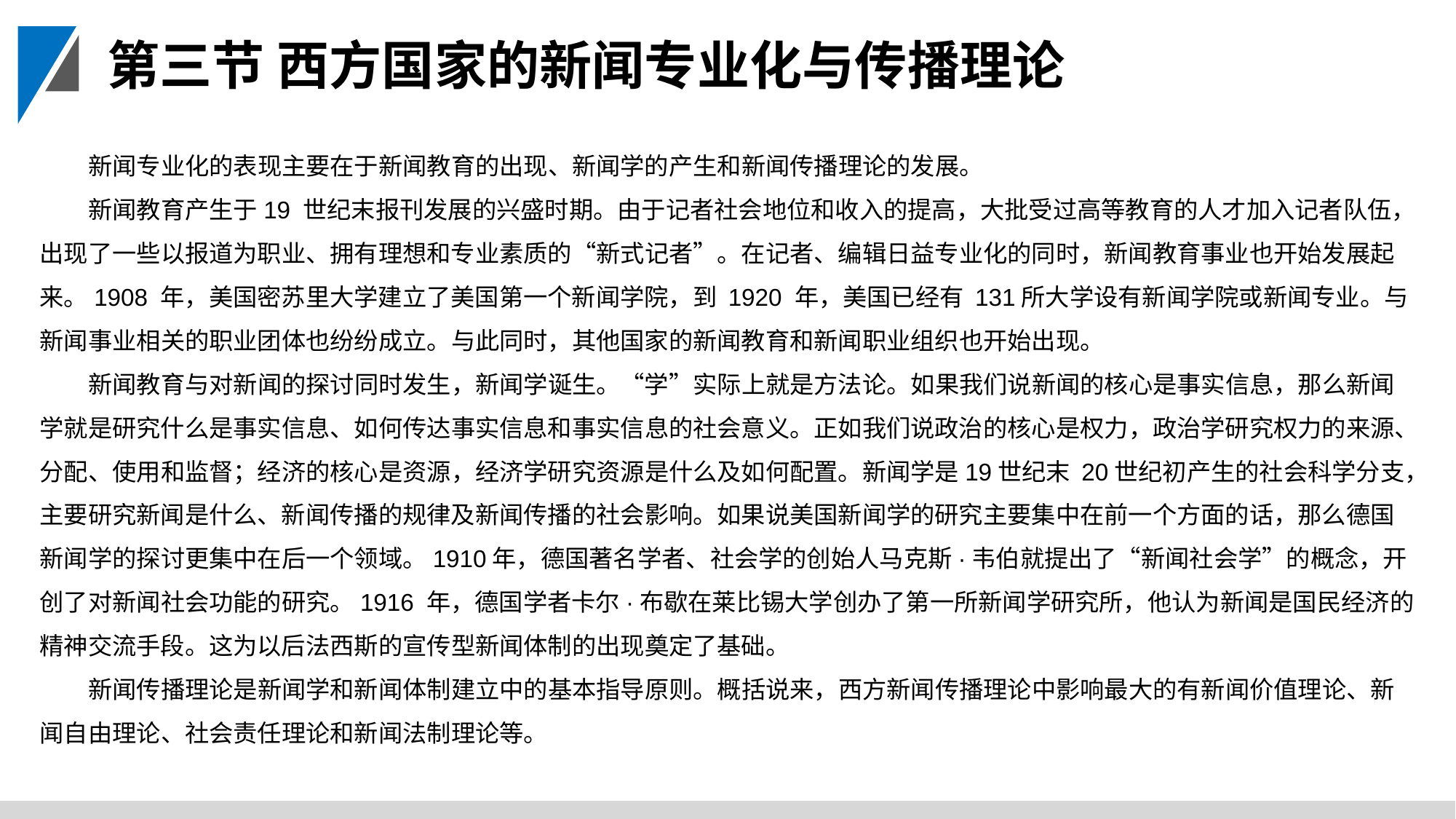

第三节 西方国家的新闻专业化与传播理论
新闻专业化的表现主要在于新闻教育的出现、新闻学的产生和新闻传播理论的发展。
新闻教育产生于19 世纪末报刊发展的兴盛时期。由于记者社会地位和收入的提高，大批受过高等教育的人才加入记者队伍，出现了一些以报道为职业、拥有理想和专业素质的“新式记者”。在记者、编辑日益专业化的同时，新闻教育事业也开始发展起来。1908 年，美国密苏里大学建立了美国第一个新闻学院，到 1920 年，美国已经有 131所大学设有新闻学院或新闻专业。与新闻事业相关的职业团体也纷纷成立。与此同时，其他国家的新闻教育和新闻职业组织也开始出现。
新闻教育与对新闻的探讨同时发生，新闻学诞生。“学”实际上就是方法论。如果我们说新闻的核心是事实信息，那么新闻学就是研究什么是事实信息、如何传达事实信息和事实信息的社会意义。正如我们说政治的核心是权力，政治学研究权力的来源、分配、使用和监督；经济的核心是资源，经济学研究资源是什么及如何配置。新闻学是19世纪末 20世纪初产生的社会科学分支，主要研究新闻是什么、新闻传播的规律及新闻传播的社会影响。如果说美国新闻学的研究主要集中在前一个方面的话，那么德国新闻学的探讨更集中在后一个领域。1910年，德国著名学者、社会学的创始人马克斯·韦伯就提出了“新闻社会学”的概念，开创了对新闻社会功能的研究。1916 年，德国学者卡尔·布歇在莱比锡大学创办了第一所新闻学研究所，他认为新闻是国民经济的精神交流手段。这为以后法西斯的宣传型新闻体制的出现奠定了基础。
新闻传播理论是新闻学和新闻体制建立中的基本指导原则。概括说来，西方新闻传播理论中影响最大的有新闻价值理论、新闻自由理论、社会责任理论和新闻法制理论等。